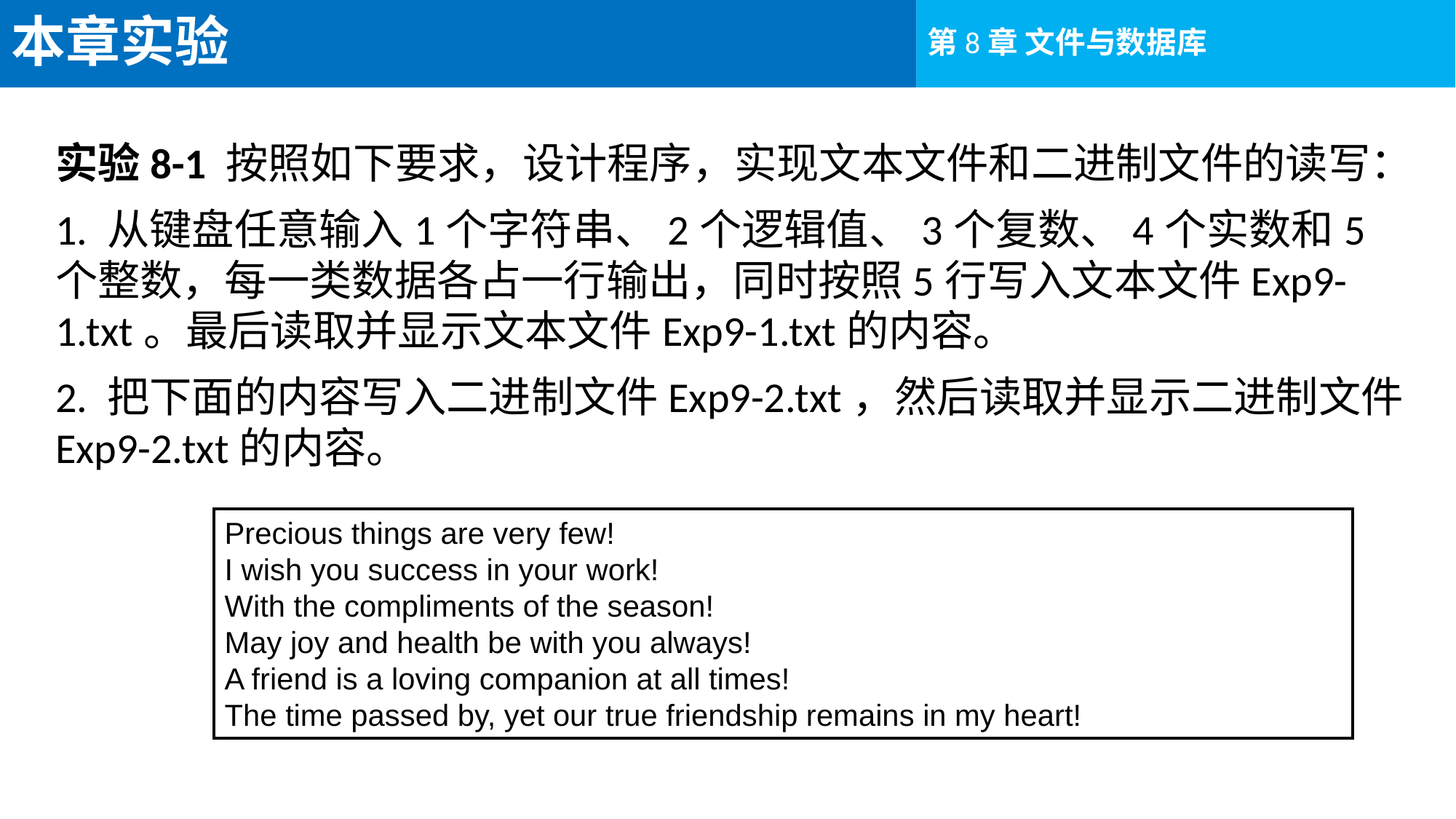

# 本章实验
实验8-1 按照如下要求，设计程序，实现文本文件和二进制文件的读写：
1. 从键盘任意输入1个字符串、2个逻辑值、3个复数、4个实数和5个整数，每一类数据各占一行输出，同时按照5行写入文本文件Exp9-1.txt。最后读取并显示文本文件Exp9-1.txt的内容。
2. 把下面的内容写入二进制文件Exp9-2.txt，然后读取并显示二进制文件Exp9-2.txt的内容。
Precious things are very few!
I wish you success in your work!
With the compliments of the season!
May joy and health be with you always!
A friend is a loving companion at all times!
The time passed by, yet our true friendship remains in my heart!